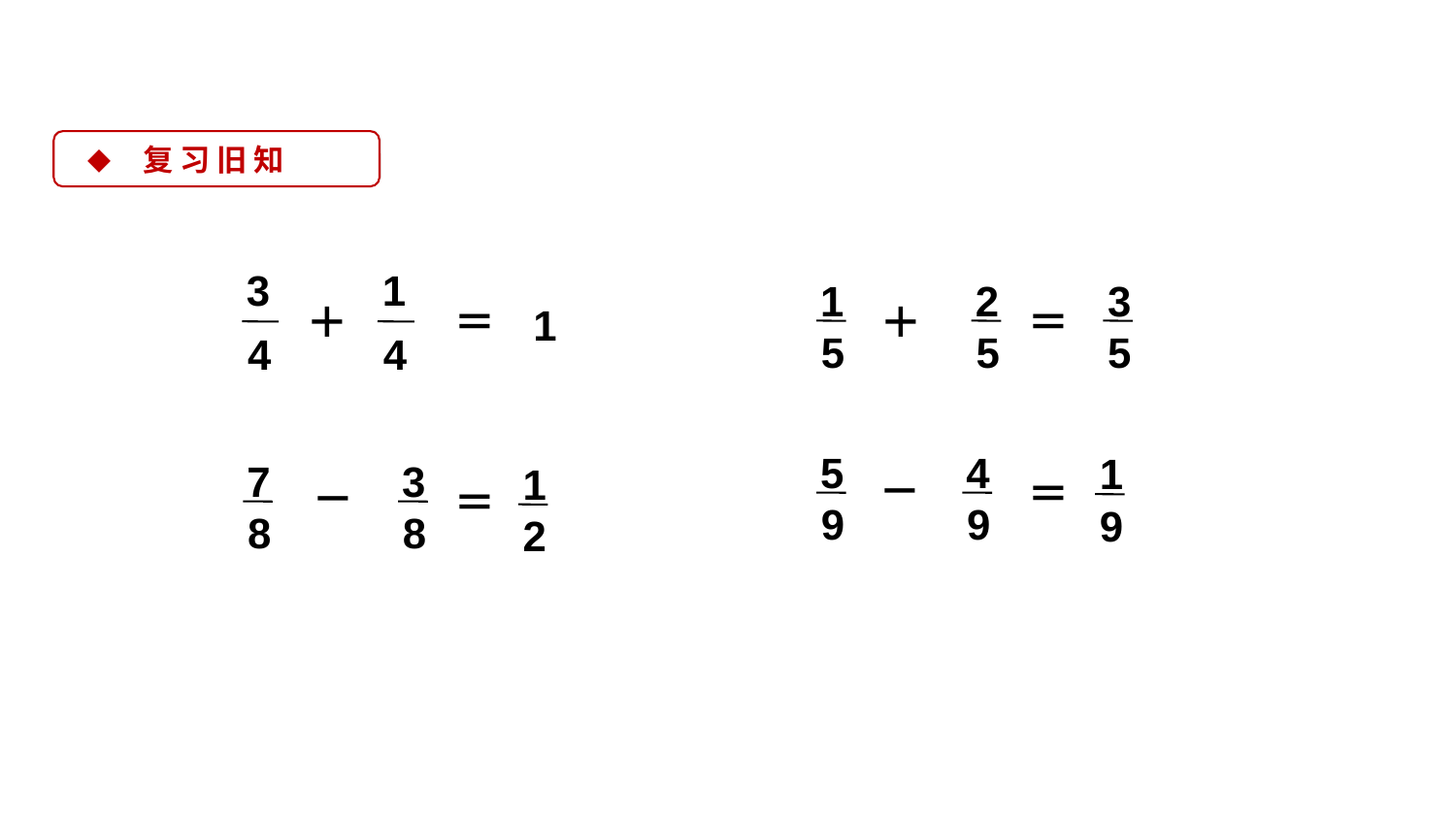

复 习 旧 知

3

4

1

4

1

5

2

5

3

5

＋
＝
＋
＝
1

5

9

4

9

1

9

7

8

3

8

1

2
－
＝
－
＝